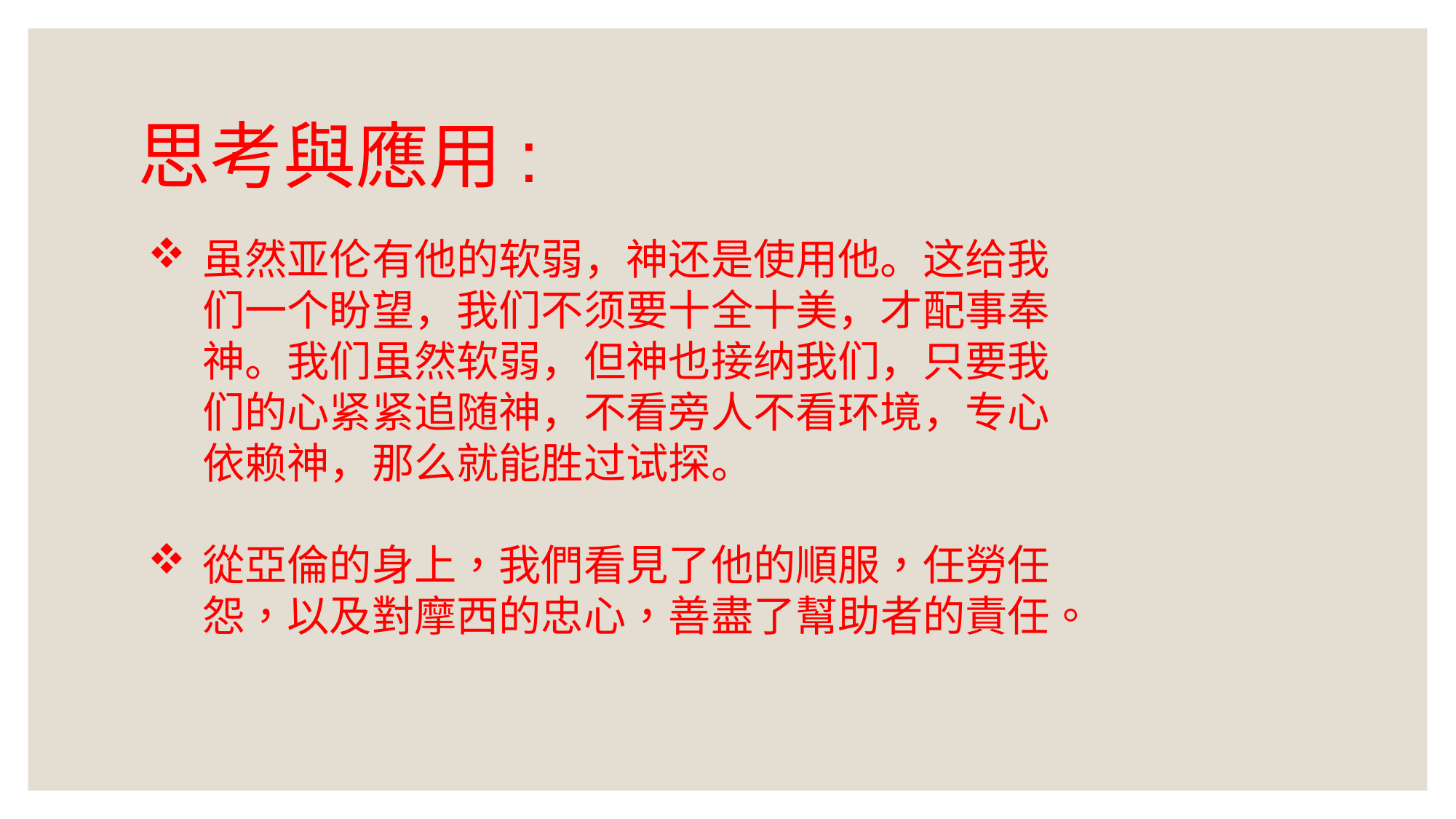

# 思考與應用:
虽然亚伦有他的软弱，神还是使用他。这给我们一个盼望，我们不须要十全十美，才配事奉神。我们虽然软弱，但神也接纳我们，只要我们的心紧紧追随神，不看旁人不看环境，专心依赖神，那么就能胜过试探。

從亞倫的身上，我們看見了他的順服，任勞任怨，以及對摩西的忠心，善盡了幫助者的責任。